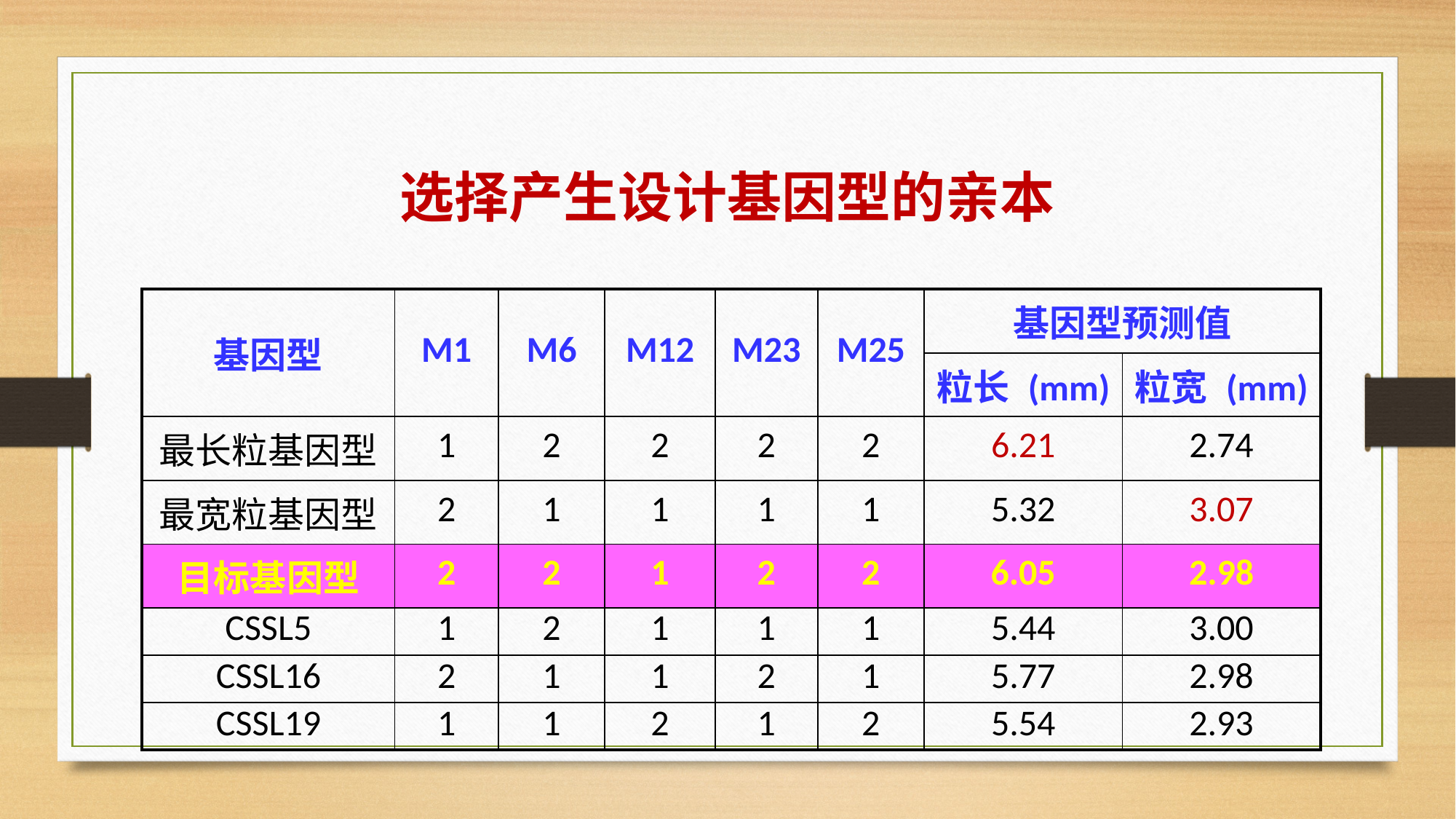

# 选择产生设计基因型的亲本
| 基因型 | M1 | M6 | M12 | M23 | M25 | 基因型预测值 |  |
| --- | --- | --- | --- | --- | --- | --- | --- |
|  |  |  |  |  |  | 粒长 (mm) | 粒宽 (mm) |
| 最长粒基因型 | 1 | 2 | 2 | 2 | 2 | 6.21 | 2.74 |
| 最宽粒基因型 | 2 | 1 | 1 | 1 | 1 | 5.32 | 3.07 |
| 目标基因型 | 2 | 2 | 1 | 2 | 2 | 6.05 | 2.98 |
| CSSL5 | 1 | 2 | 1 | 1 | 1 | 5.44 | 3.00 |
| CSSL16 | 2 | 1 | 1 | 2 | 1 | 5.77 | 2.98 |
| CSSL19 | 1 | 1 | 2 | 1 | 2 | 5.54 | 2.93 |